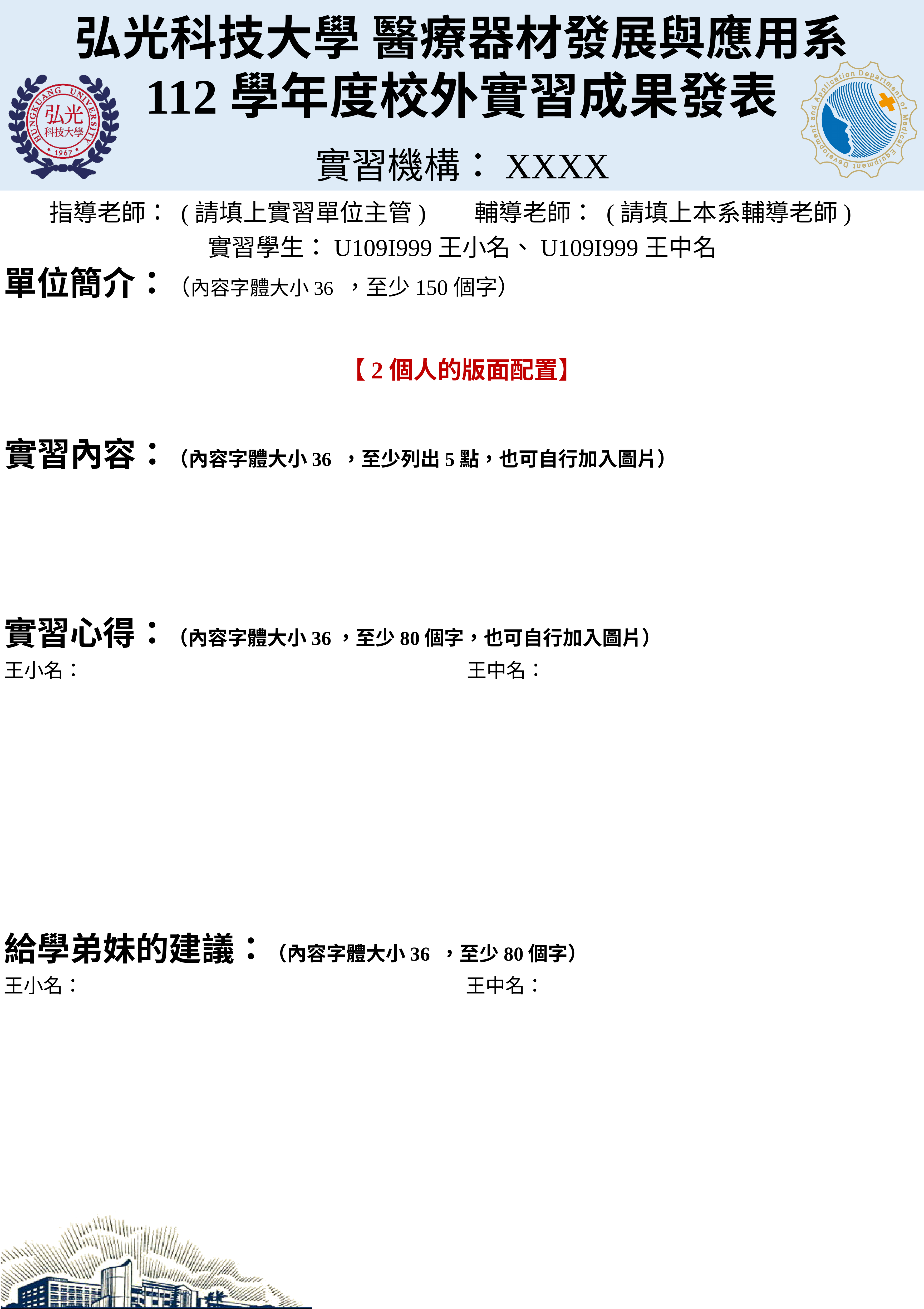

實習機構：XXXX
指導老師： (請填上實習單位主管)       輔導老師： (請填上本系輔導老師)
實習學生：U109I999王小名、U109I999王中名
單位簡介：（內容字體大小36 ，至少150個字）
【2個人的版面配置】
實習內容：（內容字體大小36 ，至少列出5點，也可自行加入圖片）

實習心得：（內容字體大小36，至少80個字，也可自行加入圖片）
王小名：
王中名：
給學弟妹的建議：（內容字體大小36 ，至少80個字）
王中名：
王小名：